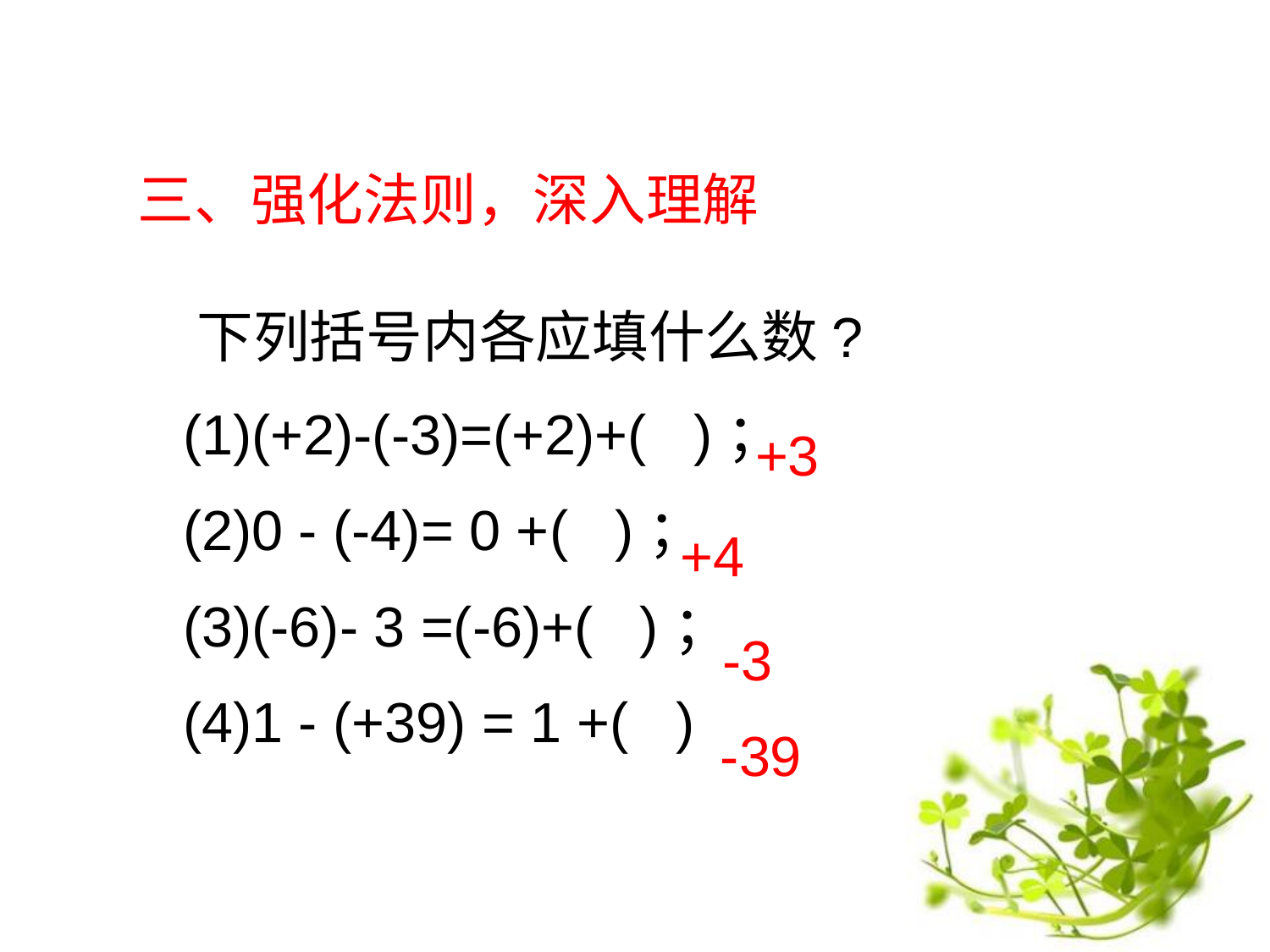

三、强化法则，深入理解

 下列括号内各应填什么数?
 (1)(+2)-(-3)=(+2)+(   )；
 (2)0 - (-4)= 0 +(   )；
 (3)(-6)- 3 =(-6)+(   )；
 (4)1 - (+39) = 1 +(   )
+3
+4
-3
-39